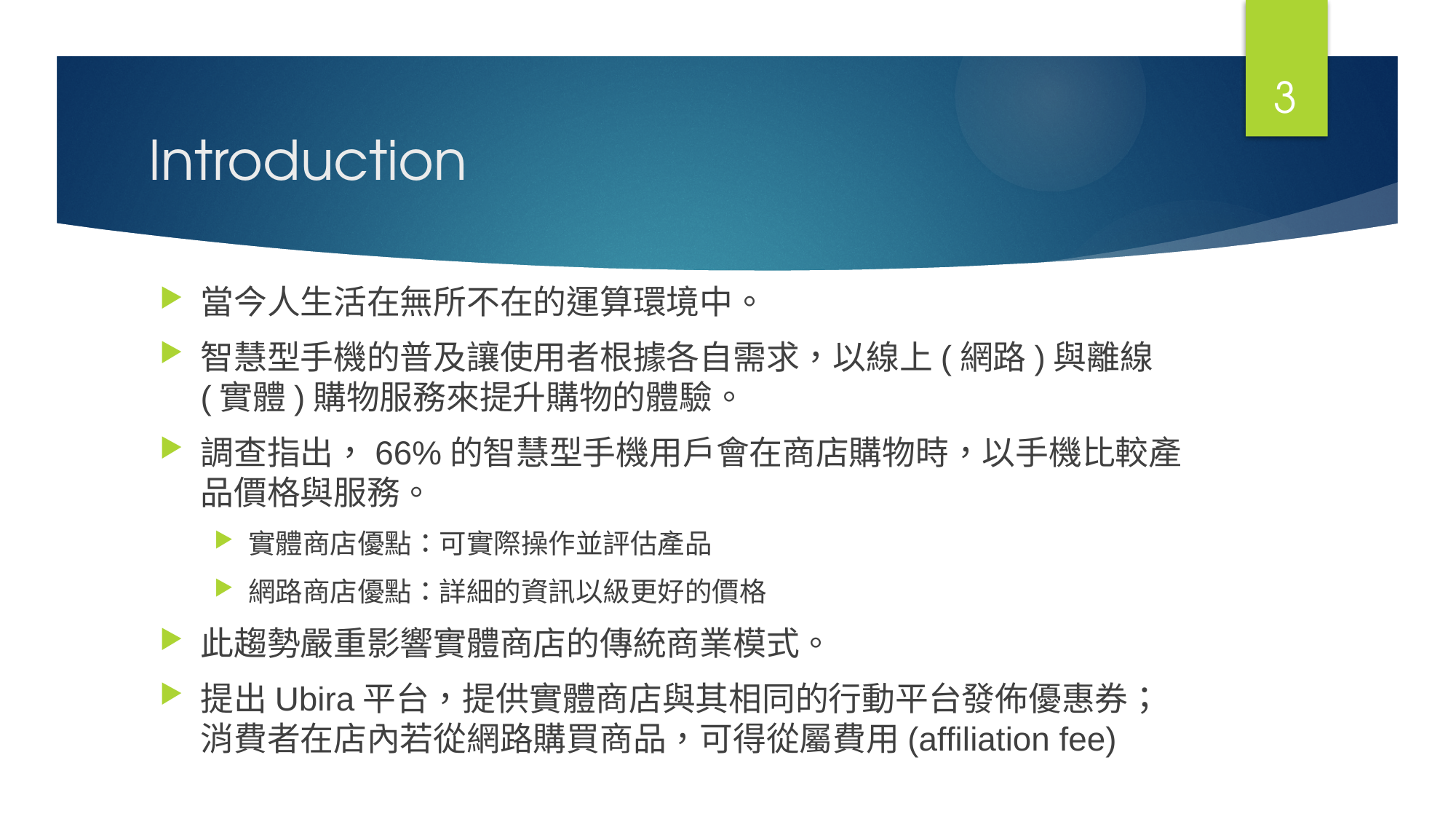

3
# Introduction
當今人生活在無所不在的運算環境中。
智慧型手機的普及讓使用者根據各自需求，以線上(網路)與離線(實體)購物服務來提升購物的體驗。
調查指出，66%的智慧型手機用戶會在商店購物時，以手機比較產品價格與服務。
實體商店優點：可實際操作並評估產品
網路商店優點：詳細的資訊以級更好的價格
此趨勢嚴重影響實體商店的傳統商業模式。
提出Ubira平台，提供實體商店與其相同的行動平台發佈優惠券；消費者在店內若從網路購買商品，可得從屬費用(affiliation fee)